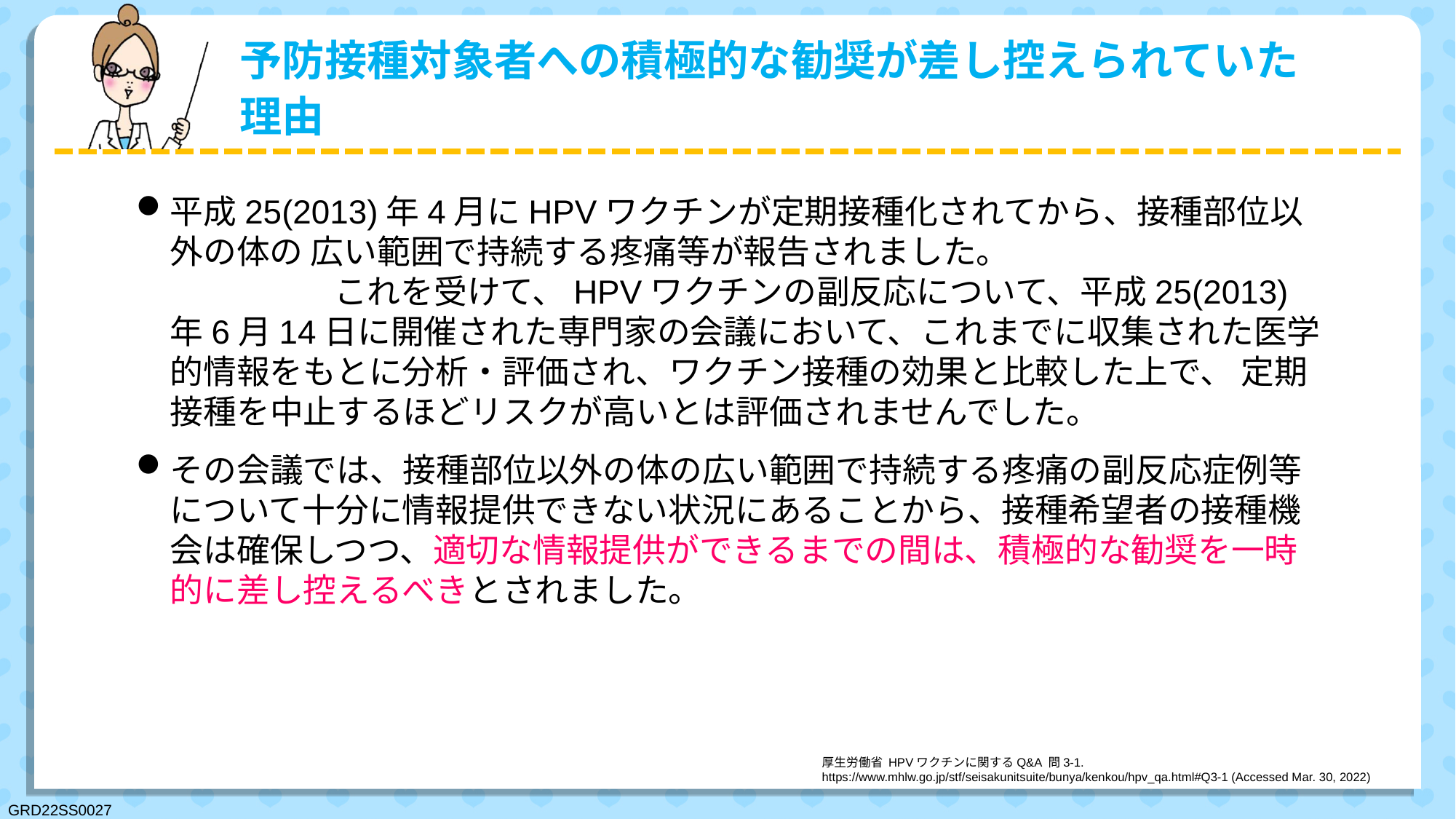

# 予防接種対象者への積極的な勧奨が差し控えられていた理由
平成25(2013)年4月にHPVワクチンが定期接種化されてから、接種部位以外の体の 広い範囲で持続する疼痛等が報告されました。                                                                これを受けて、HPVワクチンの副反応について、平成25(2013)年6月14日に開催された専門家の会議において、これまでに収集された医学的情報をもとに分析・評価され、ワクチン接種の効果と比較した上で、 定期接種を中止するほどリスクが高いとは評価されませんでした。
その会議では、接種部位以外の体の広い範囲で持続する疼痛の副反応症例等について十分に情報提供できない状況にあることから、接種希望者の接種機会は確保しつつ、適切な情報提供ができるまでの間は、積極的な勧奨を一時的に差し控えるべきとされました。
厚生労働省 HPVワクチンに関するQ&A 問3-1.
https://www.mhlw.go.jp/stf/seisakunitsuite/bunya/kenkou/hpv_qa.html#Q3-1 (Accessed Mar. 30, 2022)
GRD22SS0027